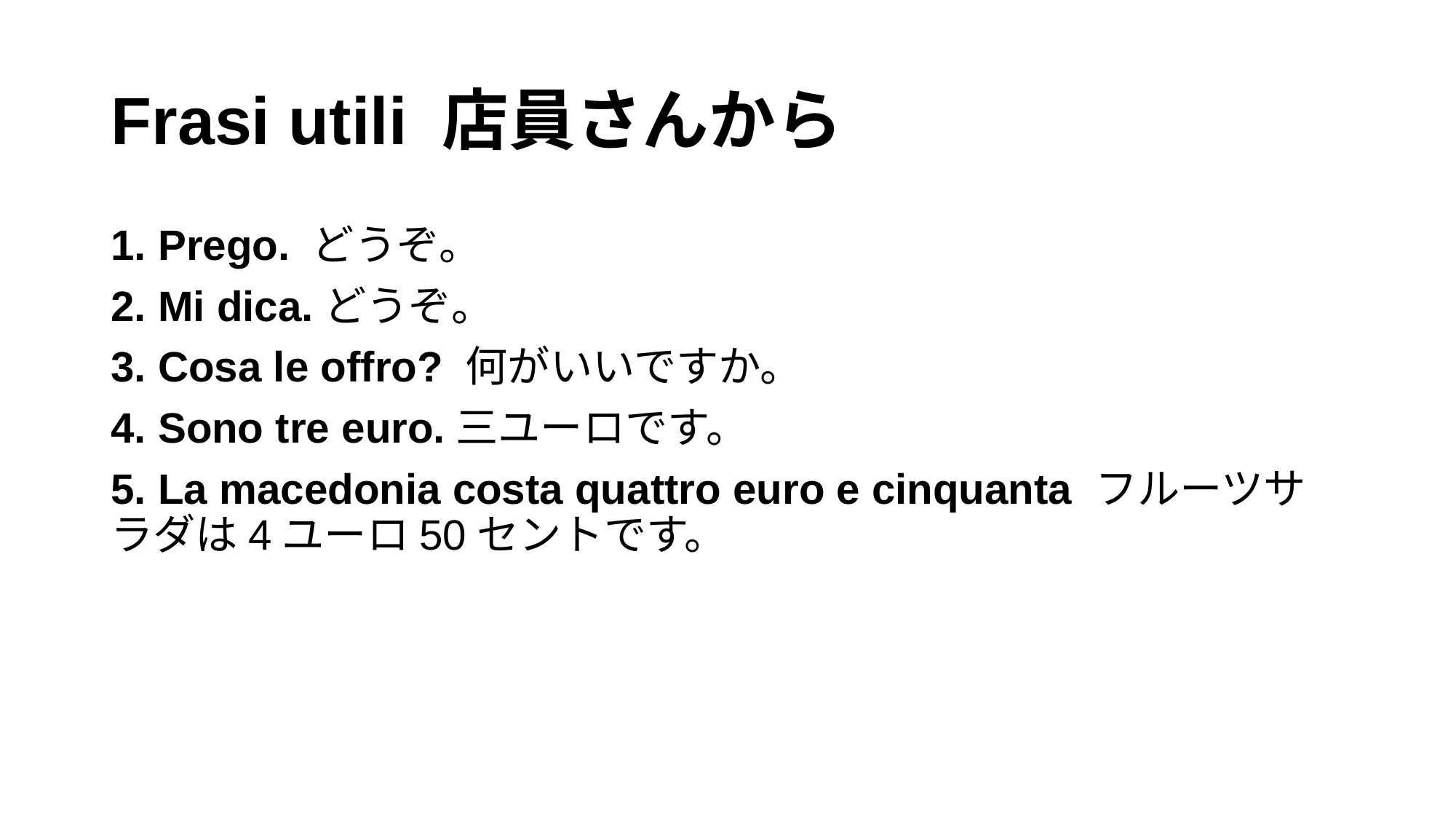

# Frasi utili 店員さんから
1. Prego. どうぞ。
2. Mi dica.どうぞ。
3. Cosa le offro? 何がいいですか。
4. Sono tre euro.三ユーロです。
5. La macedonia costa quattro euro e cinquanta フルーツサラダは4ユーロ50セントです。